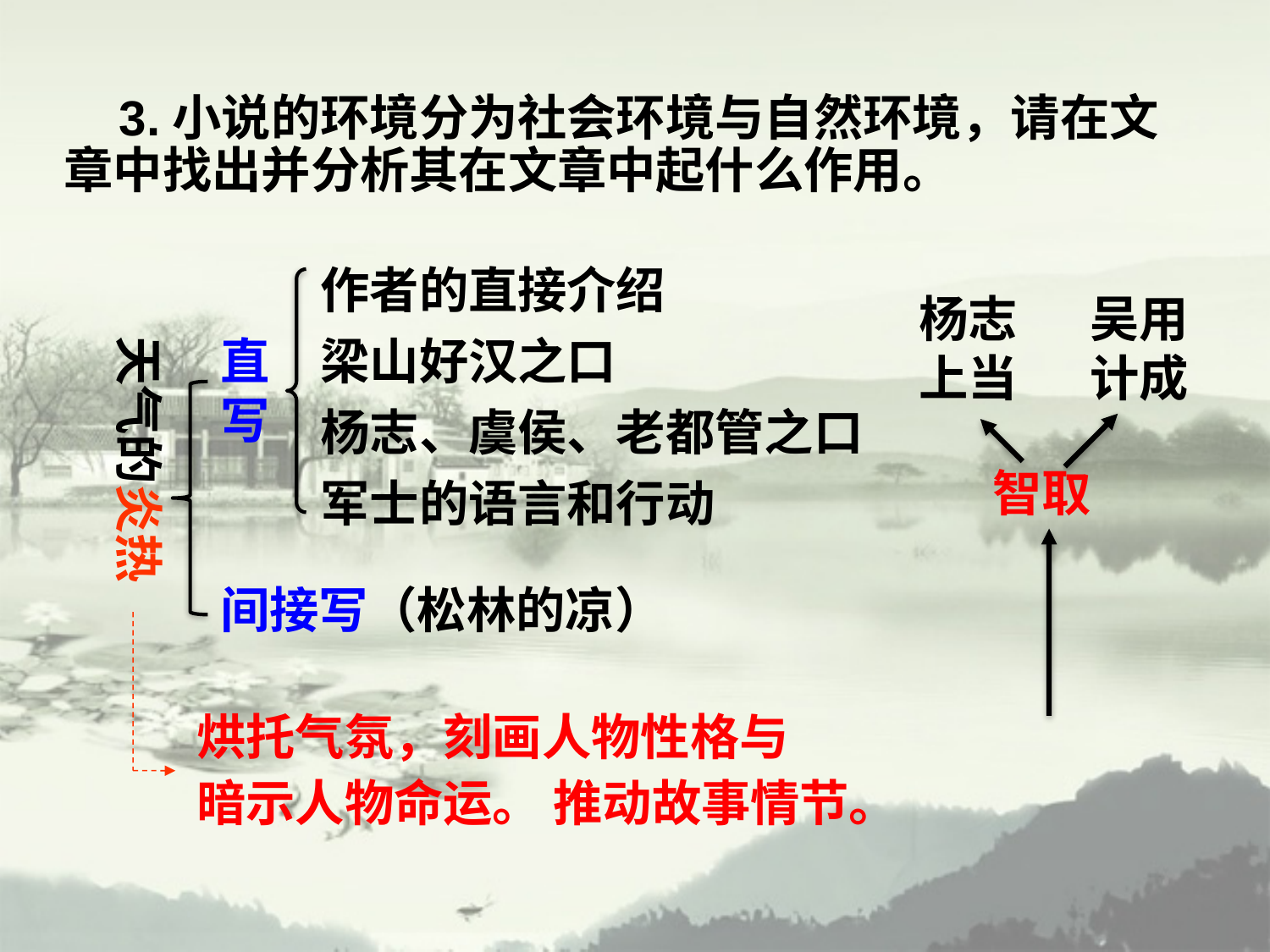

3.小说的环境分为社会环境与自然环境，请在文章中找出并分析其在文章中起什么作用。

作者的直接介绍
梁山好汉之口
杨志、虞侯、老都管之口
军士的语言和行动

杨志上当
吴用计成
天气的炎热
直写

智取

间接写（松林的凉）

烘托气氛，刻画人物性格与
暗示人物命运。 推动故事情节。